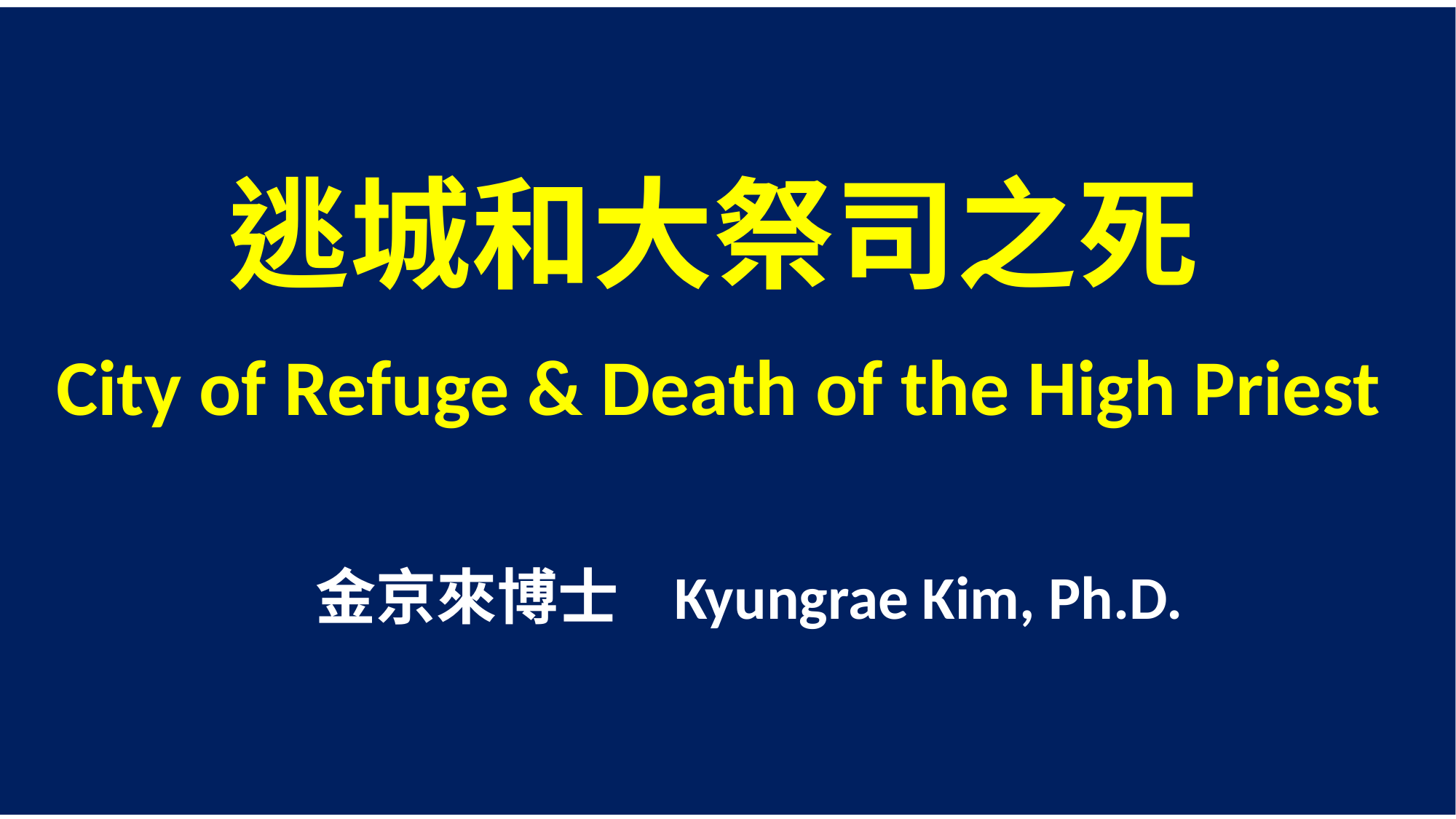

逃城和大祭司之死

City of Refuge & Death of the High Priest

                     金京來博士   Kyungrae Kim, Ph.D.